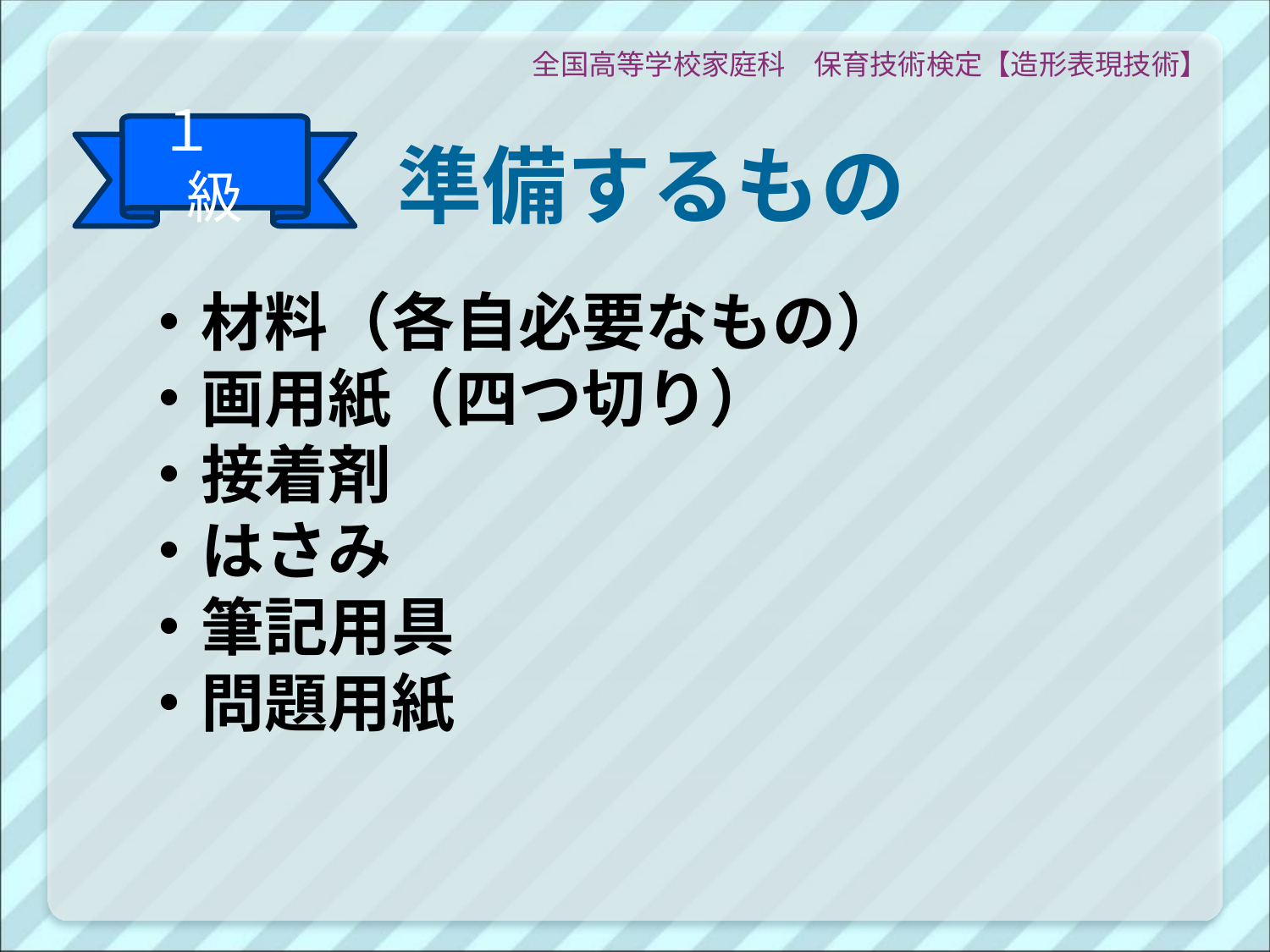

全国高等学校家庭科　保育技術検定【造形表現技術】
１　級
# 準備するもの

・材料（各自必要なもの）
・画用紙（四つ切り）
・接着剤
・はさみ
・筆記用具
・問題用紙